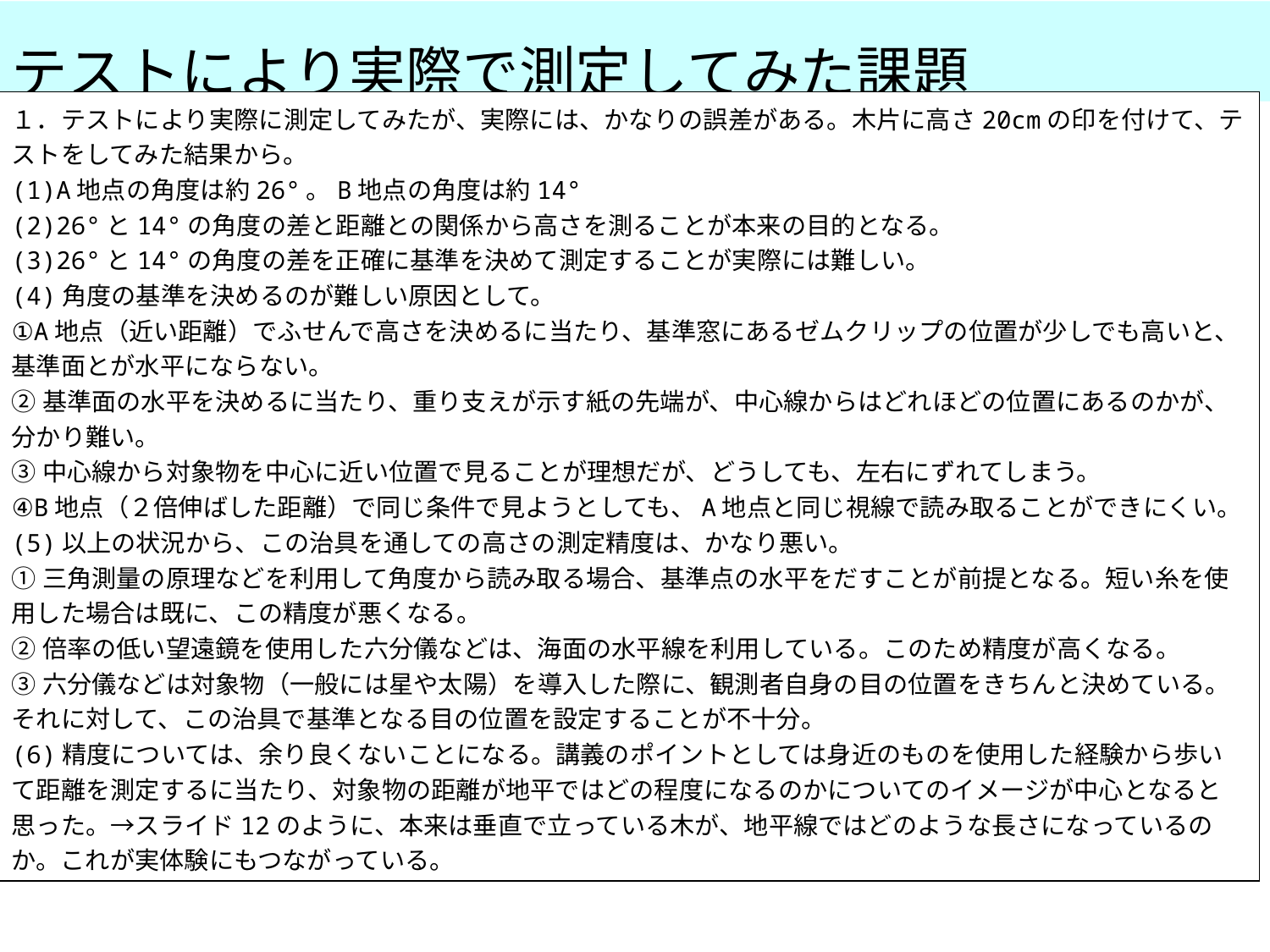

テストにより実際で測定してみた課題
１．テストにより実際に測定してみたが、実際には、かなりの誤差がある。木片に高さ20cmの印を付けて、テストをしてみた結果から。
(1)A地点の角度は約26°。B地点の角度は約14°
(2)26°と14°の角度の差と距離との関係から高さを測ることが本来の目的となる。
(3)26°と14°の角度の差を正確に基準を決めて測定することが実際には難しい。
(4)角度の基準を決めるのが難しい原因として。
①A地点（近い距離）でふせんで高さを決めるに当たり、基準窓にあるゼムクリップの位置が少しでも高いと、基準面とが水平にならない。
②基準面の水平を決めるに当たり、重り支えが示す紙の先端が、中心線からはどれほどの位置にあるのかが、分かり難い。
③中心線から対象物を中心に近い位置で見ることが理想だが、どうしても、左右にずれてしまう。
④B地点（２倍伸ばした距離）で同じ条件で見ようとしても、A地点と同じ視線で読み取ることができにくい。
(5)以上の状況から、この治具を通しての高さの測定精度は、かなり悪い。
①三角測量の原理などを利用して角度から読み取る場合、基準点の水平をだすことが前提となる。短い糸を使用した場合は既に、この精度が悪くなる。
②倍率の低い望遠鏡を使用した六分儀などは、海面の水平線を利用している。このため精度が高くなる。
③六分儀などは対象物（一般には星や太陽）を導入した際に、観測者自身の目の位置をきちんと決めている。それに対して、この治具で基準となる目の位置を設定することが不十分。
(6)精度については、余り良くないことになる。講義のポイントとしては身近のものを使用した経験から歩いて距離を測定するに当たり、対象物の距離が地平ではどの程度になるのかについてのイメージが中心となると思った。→スライド12のように、本来は垂直で立っている木が、地平線ではどのような長さになっているのか。これが実体験にもつながっている。